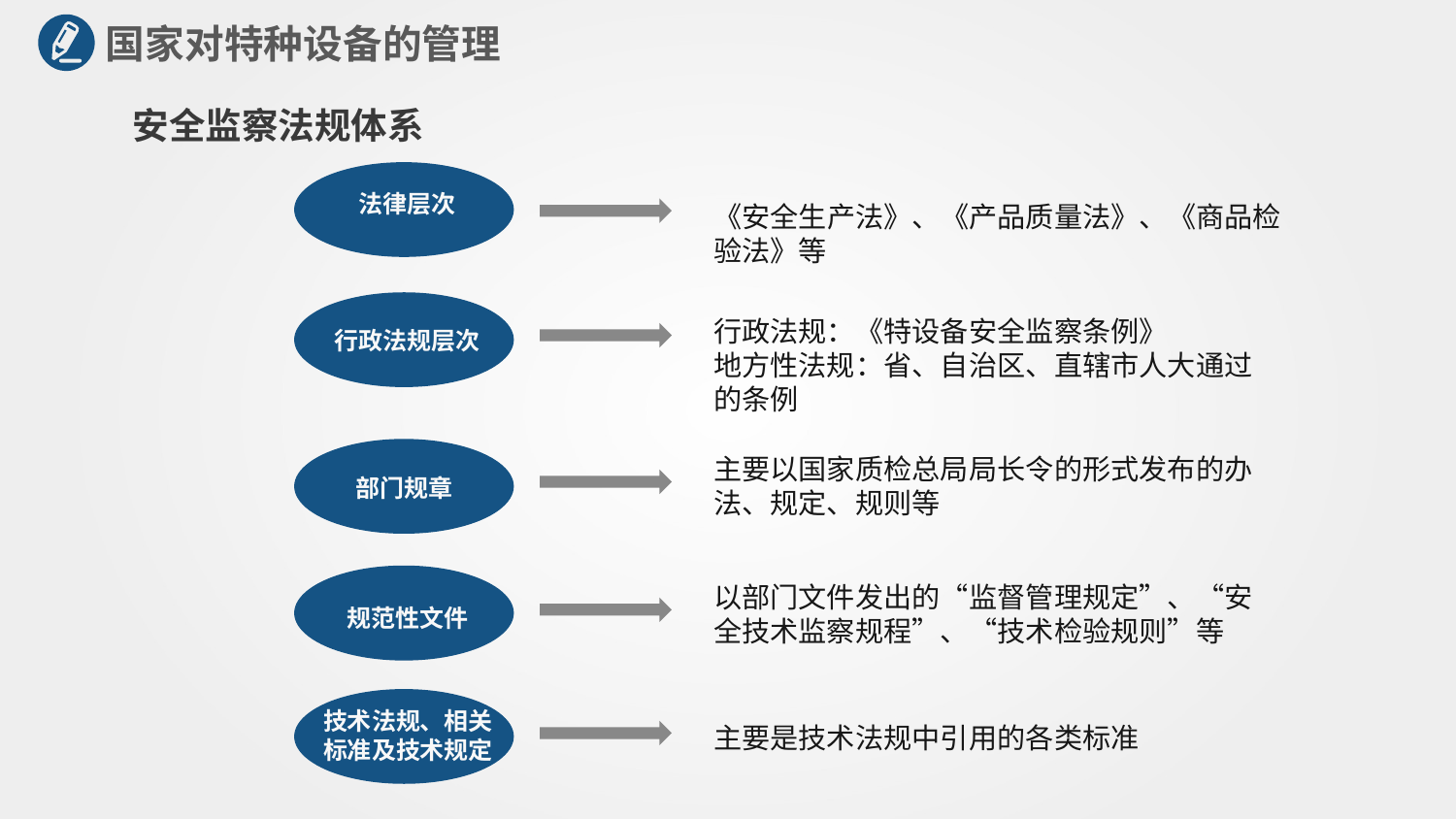

国家对特种设备的管理

安全监察法规体系

法律层次
《安全生产法》、《产品质量法》、《商品检验法》等

行政法规层次
行政法规：《特设备安全监察条例》
地方性法规：省、自治区、直辖市人大通过的条例

主要以国家质检总局局长令的形式发布的办法、规定、规则等
部门规章

以部门文件发出的“监督管理规定”、“安全技术监察规程”、“技术检验规则”等
规范性文件

技术法规、相关标准及技术规定
主要是技术法规中引用的各类标准